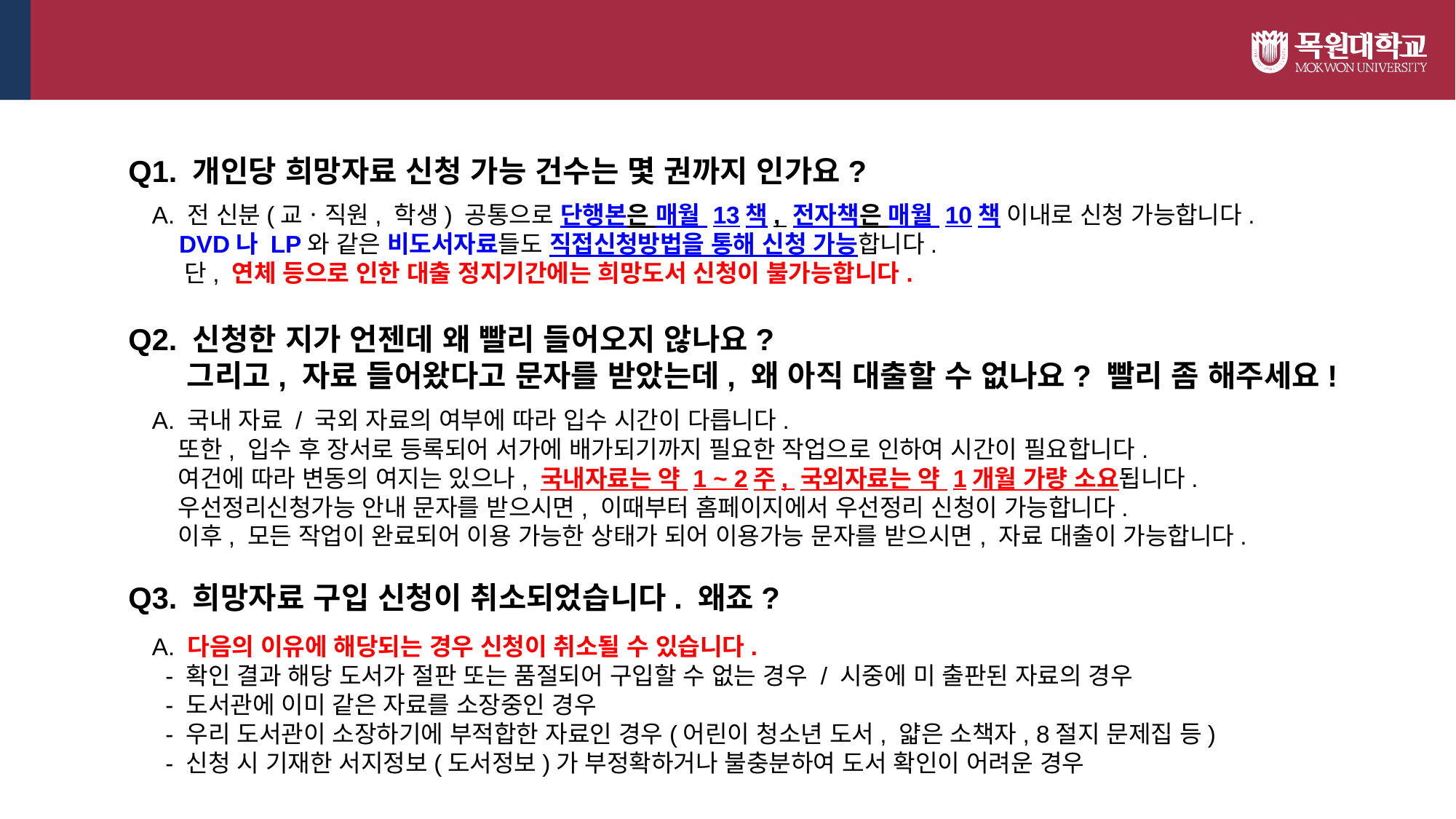

# FAQ
Q1. 개인당 희망자료 신청 가능 건수는 몇 권까지 인가요?
 A. 전 신분(교ㆍ직원, 학생) 공통으로 단행본은 매월 13책, 전자책은 매월 10책 이내로 신청 가능합니다.
     DVD나 LP와 같은 비도서자료들도 직접신청방법을 통해 신청 가능합니다.
     단, 연체 등으로 인한 대출 정지기간에는 희망도서 신청이 불가능합니다.
Q2. 신청한 지가 언젠데 왜 빨리 들어오지 않나요?
      그리고, 자료 들어왔다고 문자를 받았는데, 왜 아직 대출할 수 없나요? 빨리 좀 해주세요!
 A. 국내 자료 / 국외 자료의 여부에 따라 입수 시간이 다릅니다.
    또한, 입수 후 장서로 등록되어 서가에 배가되기까지 필요한 작업으로 인하여 시간이 필요합니다.
    여건에 따라 변동의 여지는 있으나, 국내자료는 약 1 ~ 2주, 국외자료는 약 1개월 가량 소요됩니다.
    우선정리신청가능 안내 문자를 받으시면, 이때부터 홈페이지에서 우선정리 신청이 가능합니다.
    이후, 모든 작업이 완료되어 이용 가능한 상태가 되어 이용가능 문자를 받으시면, 자료 대출이 가능합니다.

Q3. 희망자료 구입 신청이 취소되었습니다. 왜죠?
 A. 다음의 이유에 해당되는 경우 신청이 취소될 수 있습니다.
   - 확인 결과 해당 도서가 절판 또는 품절되어 구입할 수 없는 경우 / 시중에 미 출판된 자료의 경우
   - 도서관에 이미 같은 자료를 소장중인 경우
   - 우리 도서관이 소장하기에 부적합한 자료인 경우(어린이 청소년 도서, 얇은 소책자, 8절지 문제집 등)
   - 신청 시 기재한 서지정보(도서정보)가 부정확하거나 불충분하여 도서 확인이 어려운 경우